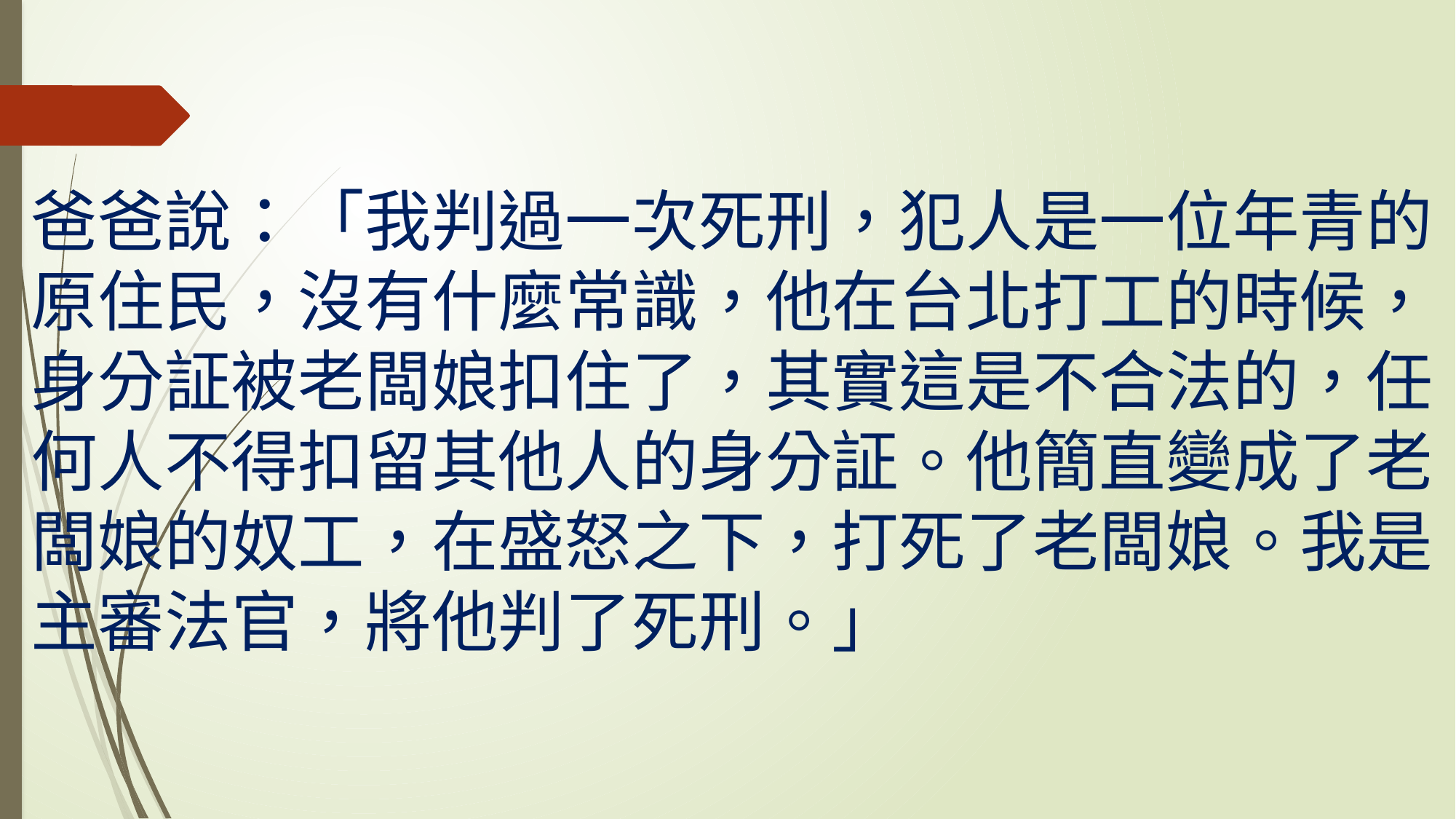

#
爸爸說：「我判過一次死刑，犯人是一位年青的原住民，沒有什麼常識，他在台北打工的時候，身分証被老闆娘扣住了，其實這是不合法的，任何人不得扣留其他人的身分証。他簡直變成了老闆娘的奴工，在盛怒之下，打死了老闆娘。我是主審法官，將他判了死刑。」